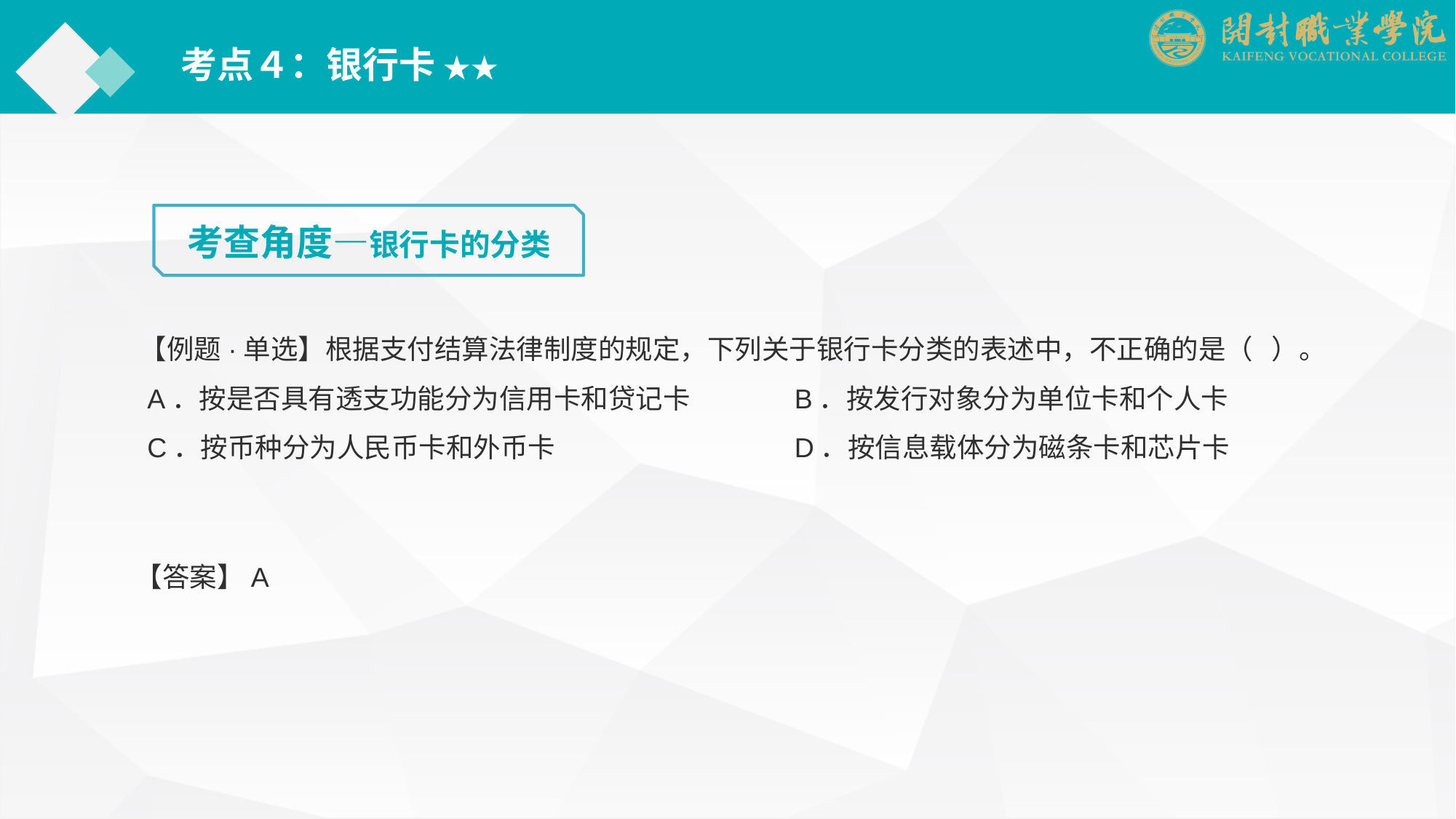

考点４：银行卡 ★★

考查角度—银行卡的分类
【例题·单选】根据支付结算法律制度的规定，下列关于银行卡分类的表述中，不正确的是（   ）。
 A．按是否具有透支功能分为信用卡和贷记卡	B．按发行对象分为单位卡和个人卡
 C．按币种分为人民币卡和外币卡			D．按信息载体分为磁条卡和芯片卡
【答案】A